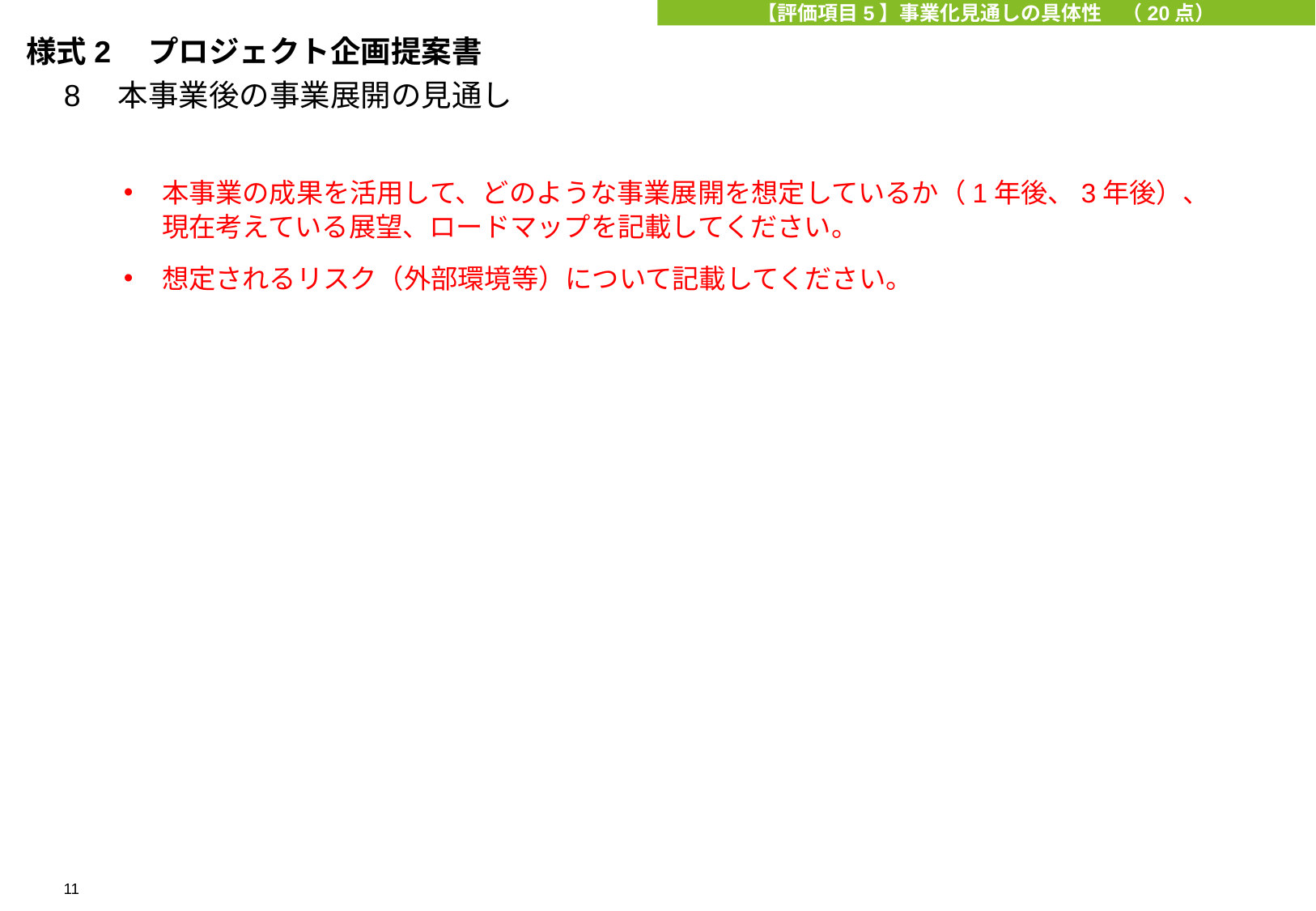

【評価項目5】事業化見通しの具体性　（20点）
様式2　プロジェクト企画提案書
　8　本事業後の事業展開の見通し
本事業の成果を活用して、どのような事業展開を想定しているか（1年後、3年後）、現在考えている展望、ロードマップを記載してください。
想定されるリスク（外部環境等）について記載してください。
11